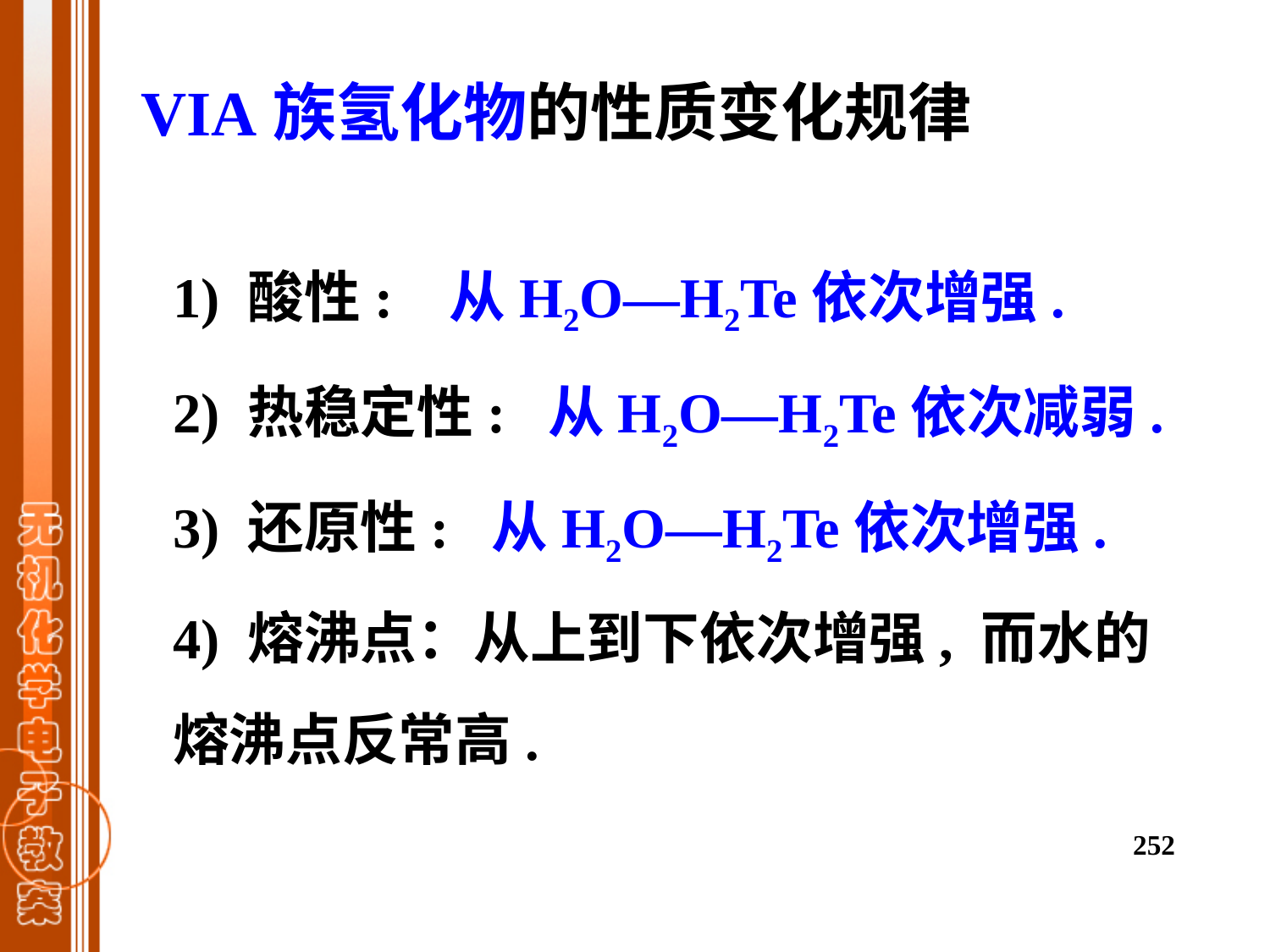

VIA族氢化物的性质变化规律
1) 酸性:   从H2O—H2Te依次增强.
2) 热稳定性:  从H2O—H2Te依次减弱.
3) 还原性:  从H2O—H2Te依次增强.
4) 熔沸点：从上到下依次增强, 而水的熔沸点反常高.
252